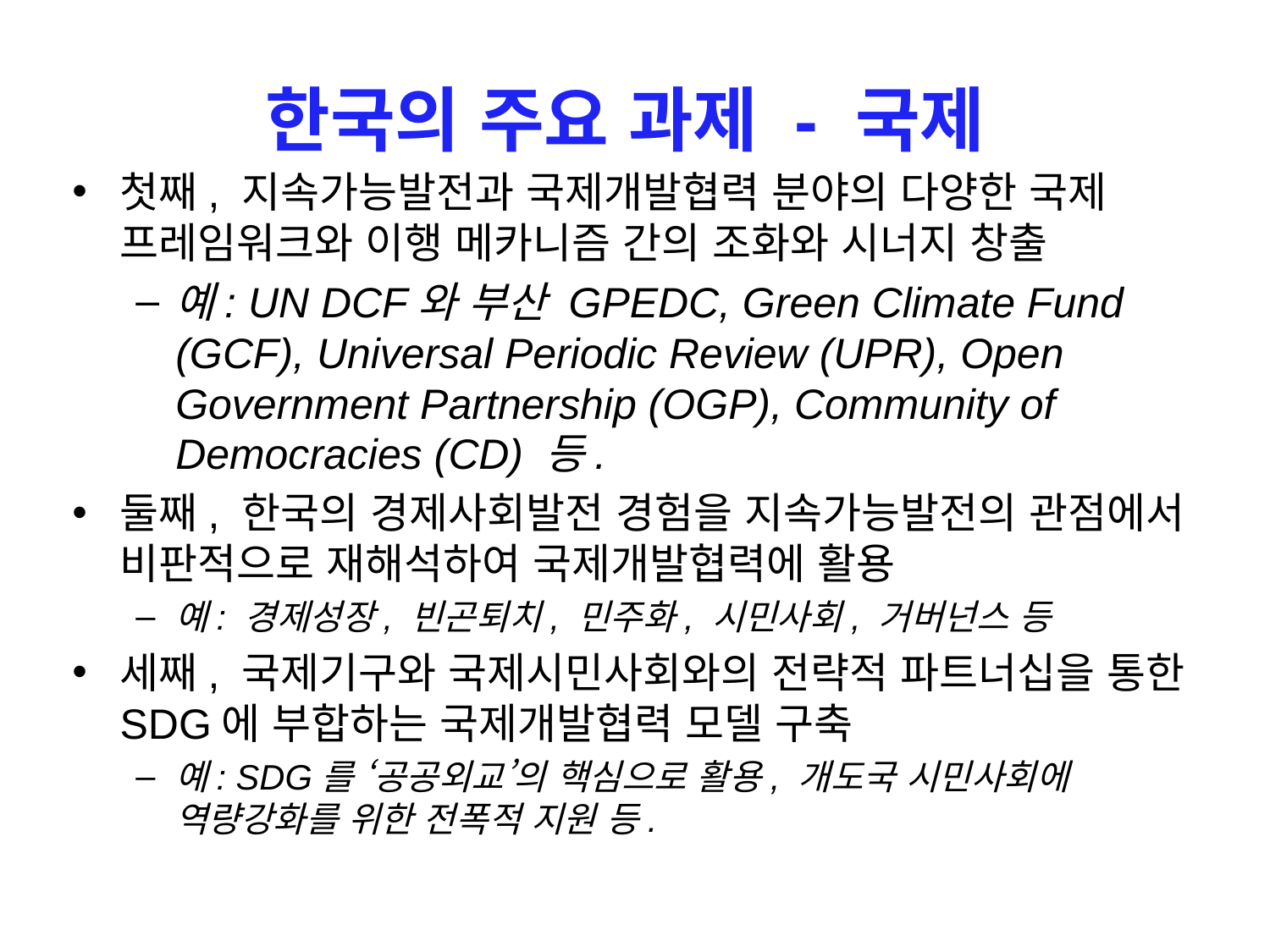

# 한국의 주요 과제 - 국제
첫째, 지속가능발전과 국제개발협력 분야의 다양한 국제 프레임워크와 이행 메카니즘 간의 조화와 시너지 창출
예: UN DCF와 부산 GPEDC, Green Climate Fund (GCF), Universal Periodic Review (UPR), Open Government Partnership (OGP), Community of Democracies (CD) 등.
둘째, 한국의 경제사회발전 경험을 지속가능발전의 관점에서 비판적으로 재해석하여 국제개발협력에 활용
예: 경제성장, 빈곤퇴치, 민주화, 시민사회, 거버넌스 등
세째, 국제기구와 국제시민사회와의 전략적 파트너십을 통한 SDG에 부합하는 국제개발협력 모델 구축
예: SDG를 ‘공공외교’의 핵심으로 활용, 개도국 시민사회에  역량강화를 위한 전폭적 지원 등.